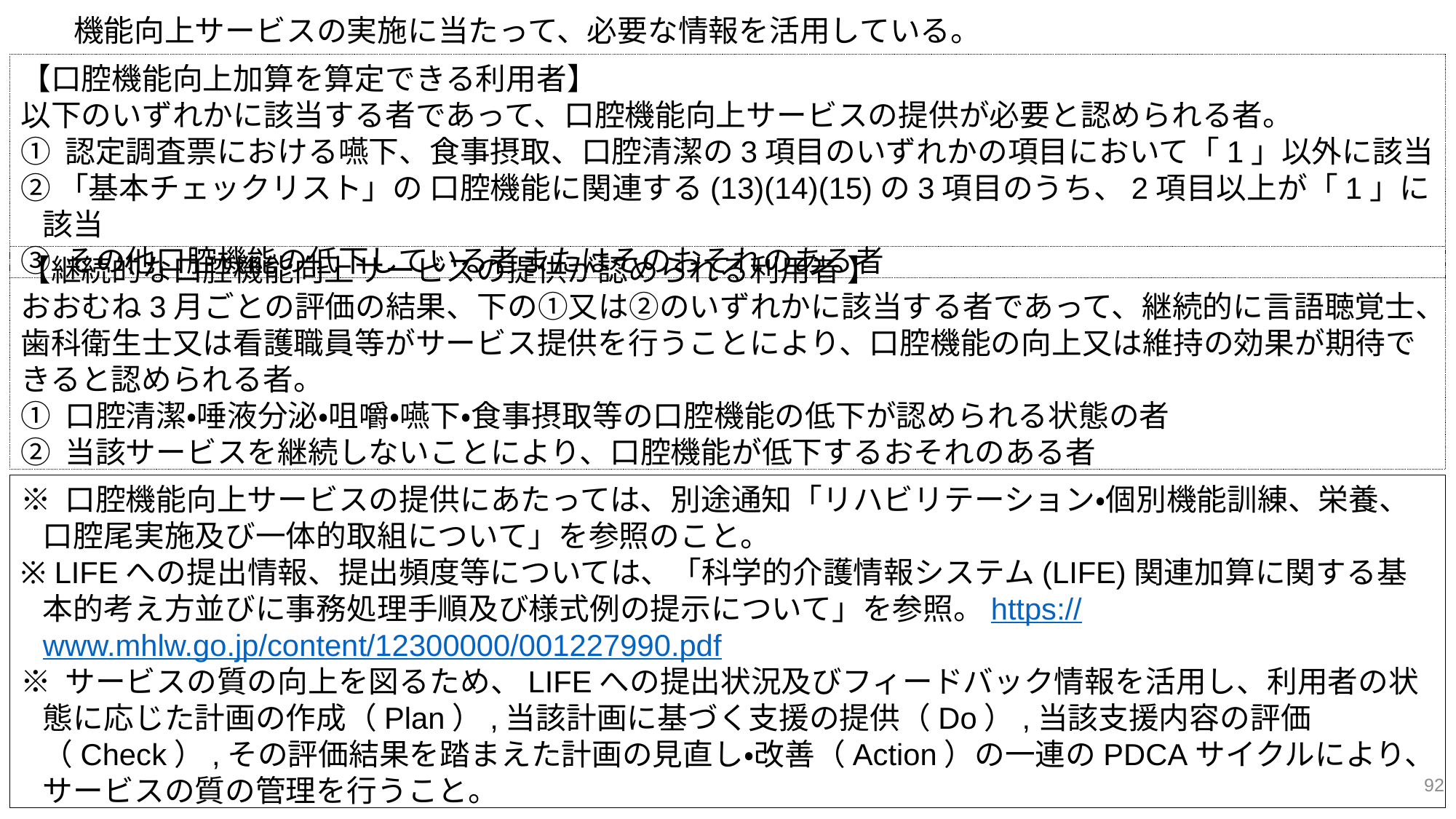

機能向上サービスの実施に当たって、必要な情報を活用している。
【口腔機能向上加算を算定できる利用者】
以下のいずれかに該当する者であって、口腔機能向上サービスの提供が必要と認められる者。
① 認定調査票における嚥下、食事摂取、口腔清潔の3項目のいずれかの項目において「1」以外に該当
②「基本チェックリスト」の 口腔機能に関連する(13)(14)(15)の3項目のうち、2項目以上が「1」に該当
③ その他口腔機能の低下している者またはそのおそれのある者

【継続的な口腔機能向上サービスの提供が認められる利用者 】
おおむね3月ごとの評価の結果、下の①又は②のいずれかに該当する者であって、継続的に言語聴覚士、歯科衛生士又は看護職員等がサービス提供を行うことにより、口腔機能の向上又は維持の効果が期待できると認められる者。
① 口腔清潔・唾液分泌・咀嚼・嚥下・食事摂取等の口腔機能の低下が認められる状態の者
② 当該サービスを継続しないことにより、口腔機能が低下するおそれのある者
※ 口腔機能向上サービスの提供にあたっては、別途通知「リハビリテーション・個別機能訓練、栄養、口腔尾実施及び一体的取組について」を参照のこと。
※ LIFEへの提出情報、提出頻度等については、「科学的介護情報システム(LIFE)関連加算に関する基本的考え方並びに事務処理手順及び様式例の提示について」を参照。https://www.mhlw.go.jp/content/12300000/001227990.pdf
※ サービスの質の向上を図るため、LIFEへの提出状況及びフィードバック情報を活用し、利用者の状態に応じた計画の作成（Plan）,当該計画に基づく支援の提供（Do）,当該支援内容の評価（Check）,その評価結果を踏まえた計画の見直し・改善（Action）の一連のPDCAサイクルにより、サービスの質の管理を行うこと。
92